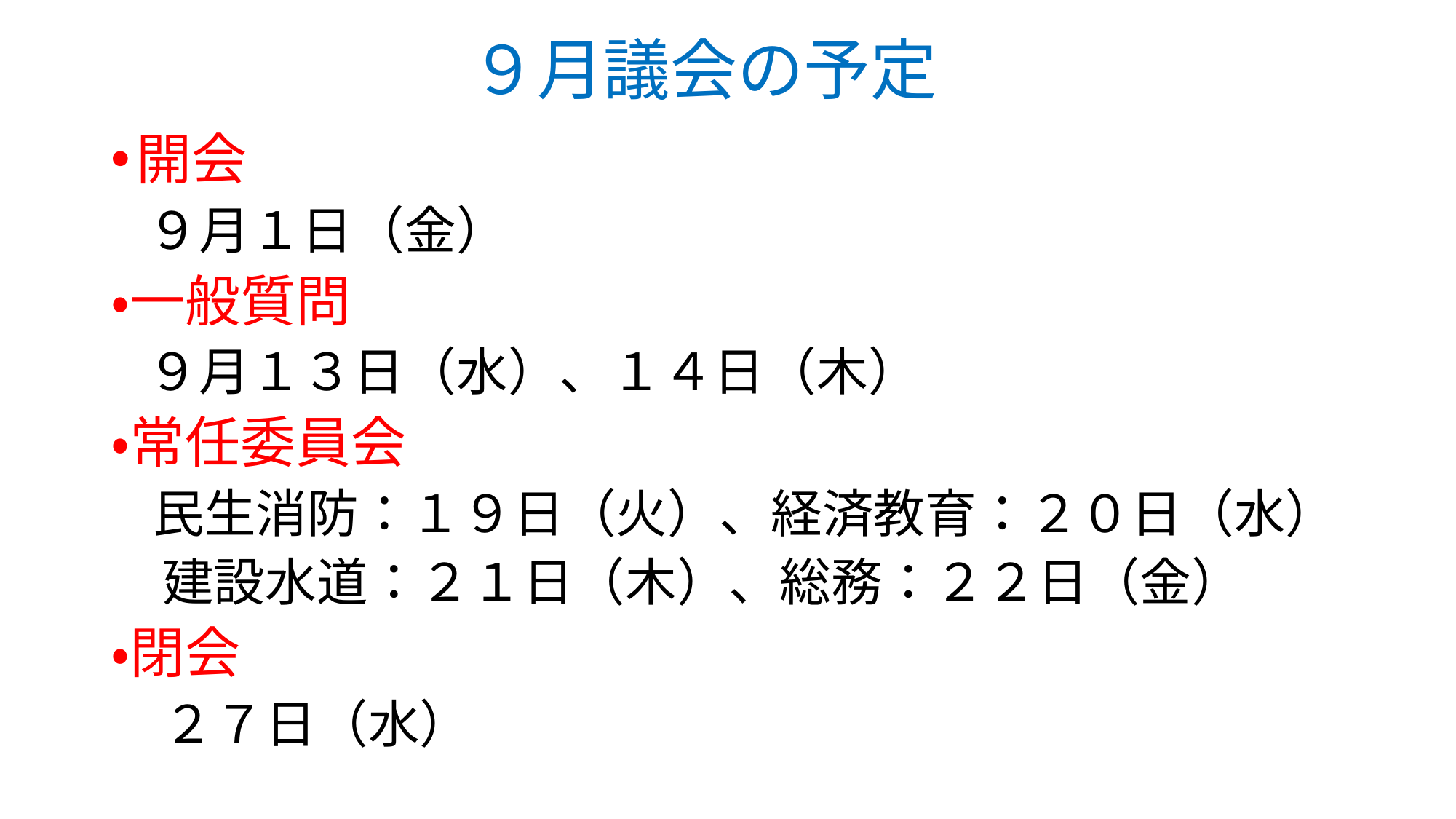

# ９月議会の予定
開会
　９月１日（金）
・一般質問
　９月１３日（水）、１４日（木）
・常任委員会
　民生消防：１９日（火）、経済教育：２０日（水）
　建設水道：２１日（木）、総務：２２日（金）
・閉会
　２７日（水）